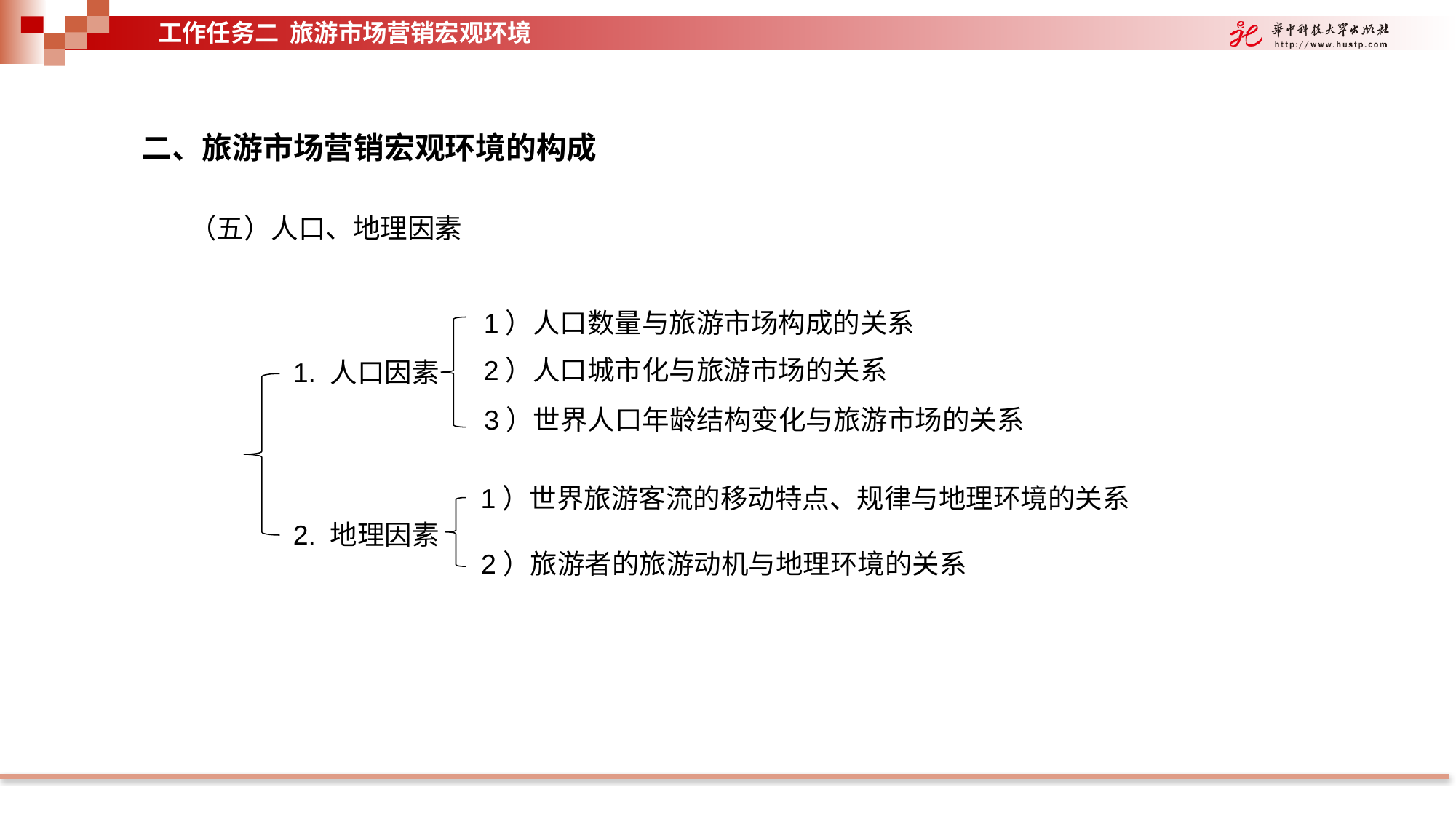

工作任务二  旅游市场营销宏观环境
二、旅游市场营销宏观环境的构成
（五）人口、地理因素
1）人口数量与旅游市场构成的关系
2）人口城市化与旅游市场的关系
3）世界人口年龄结构变化与旅游市场的关系

1. 人口因素

1）世界旅游客流的移动特点、规律与地理环境的关系

2. 地理因素
2）旅游者的旅游动机与地理环境的关系